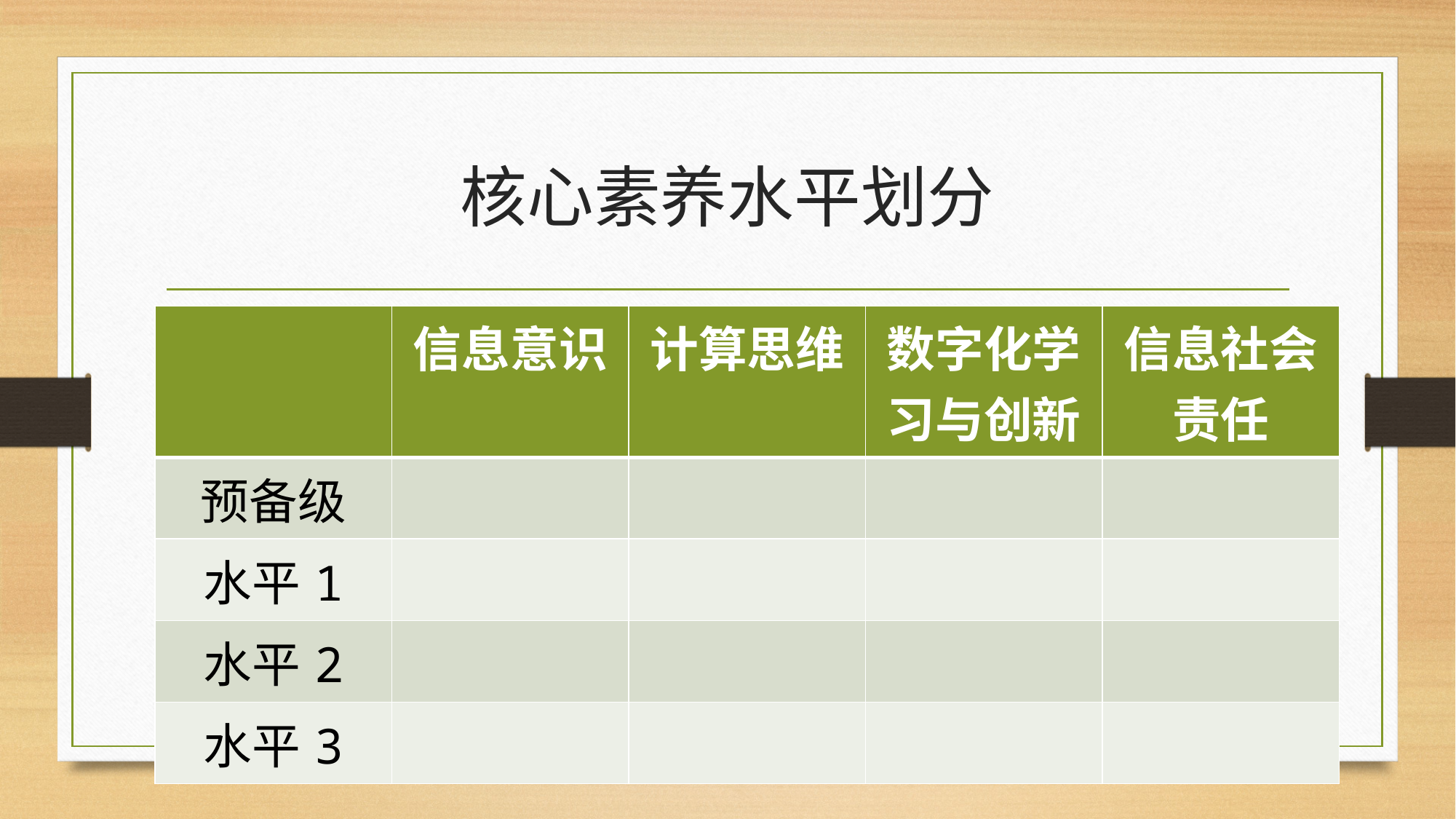

# 核心素养水平划分
|  | 信息意识 | 计算思维 | 数字化学习与创新 | 信息社会责任 |
| --- | --- | --- | --- | --- |
| 预备级 |  |  |  |  |
| 水平1 |  |  |  |  |
| 水平2 |  |  |  |  |
| 水平3 |  |  |  |  |